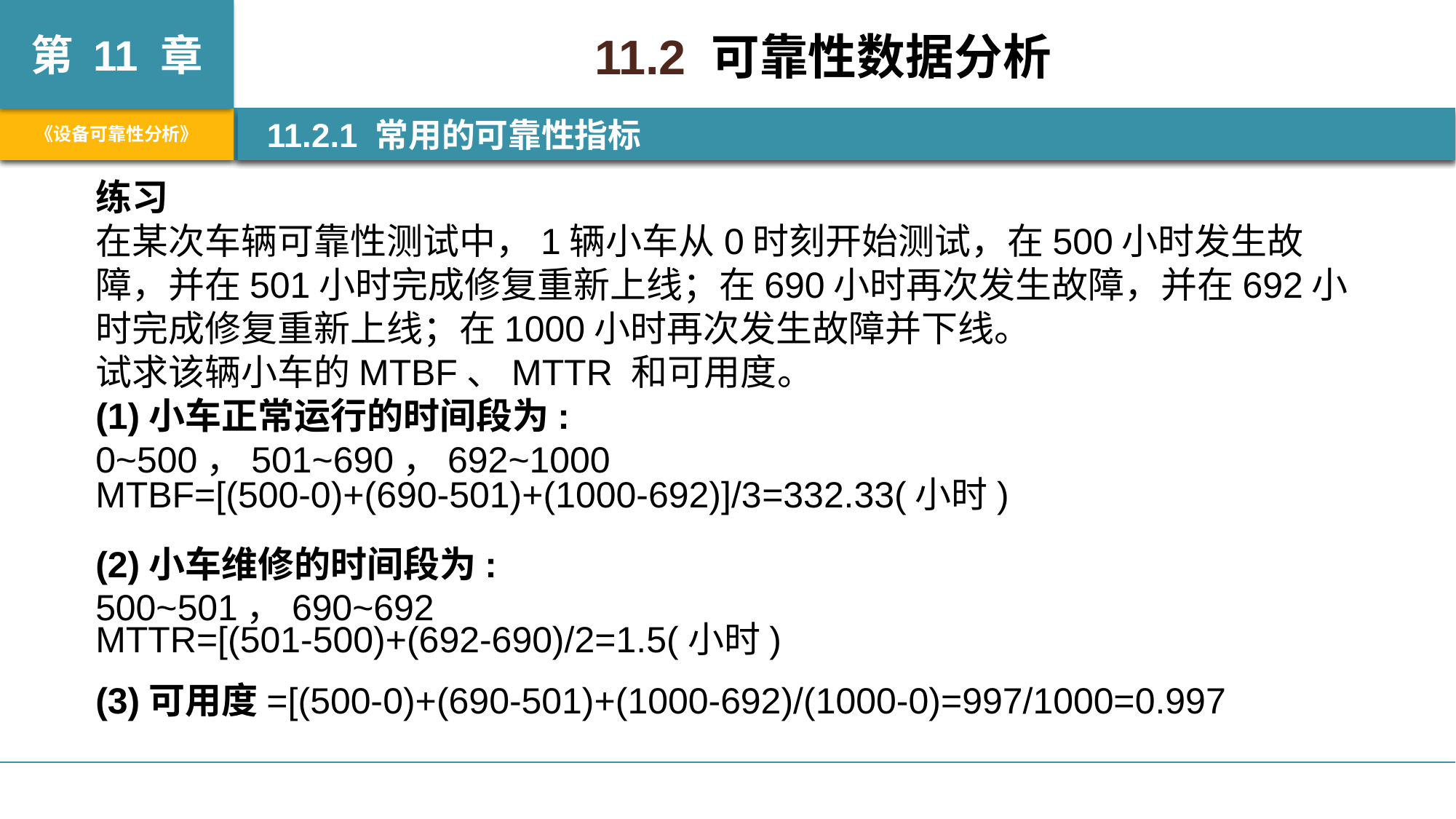

11.2 可靠性数据分析
  11.2.1 常用的可靠性指标
练习
在某次车辆可靠性测试中，1辆小车从0时刻开始测试，在500小时发生故障，并在501小时完成修复重新上线；在690小时再次发生故障，并在692小时完成修复重新上线；在1000小时再次发生故障并下线。
试求该辆小车的MTBF、MTTR 和可用度。
(1)小车正常运行的时间段为:
0~500，501~690，692~1000
MTBF=[(500-0)+(690-501)+(1000-692)]/3=332.33(小时)

(2)小车维修的时间段为:
500~501，690~692
MTTR=[(501-500)+(692-690)/2=1.5(小时)

(3)可用度=[(500-0)+(690-501)+(1000-692)/(1000-0)=997/1000=0.997